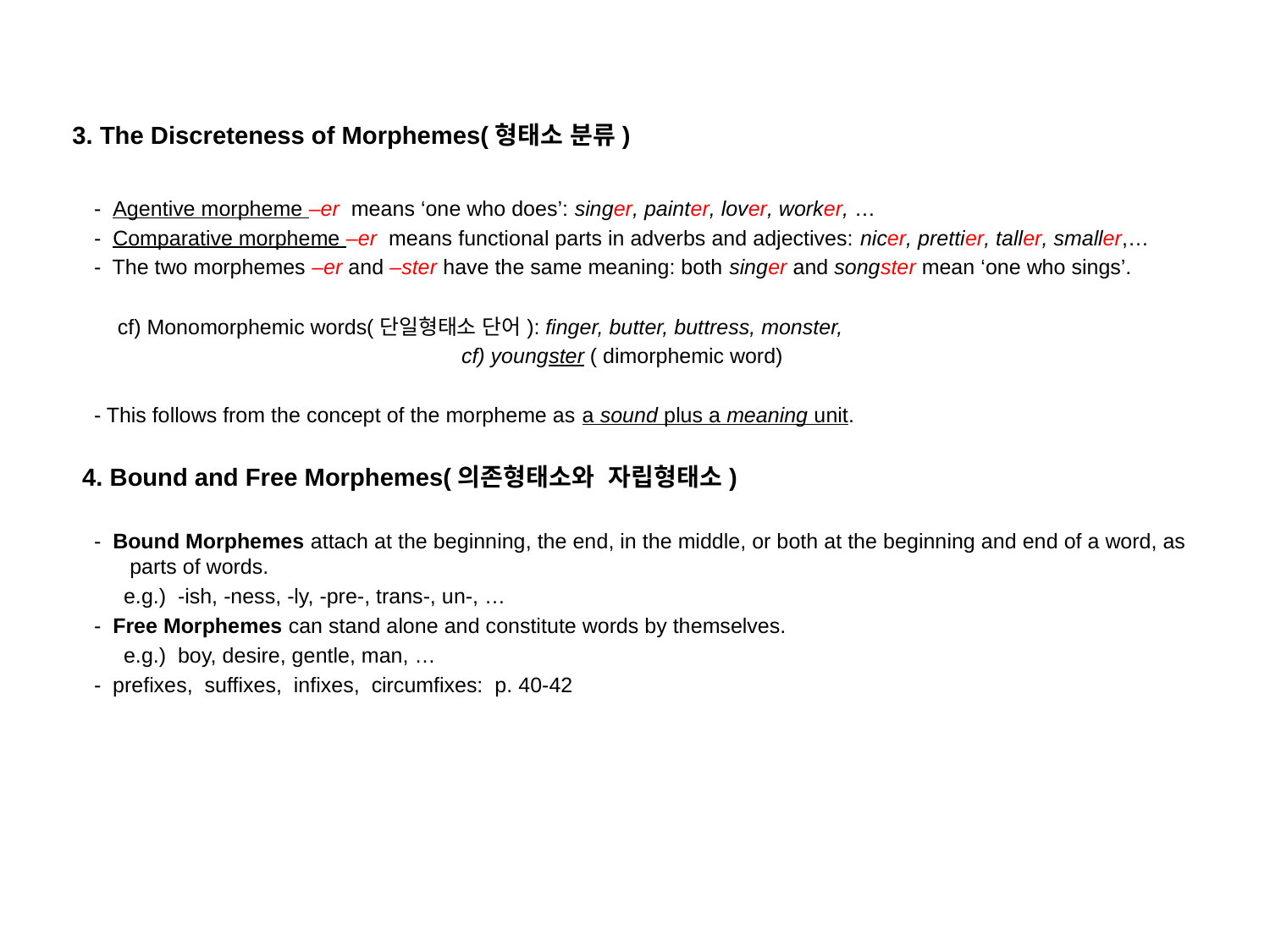

# 3. The Discreteness of Morphemes(형태소 분류)
  -  Agentive morpheme –er  means ‘one who does’: singer, painter, lover, worker, …
  -  Comparative morpheme –er  means functional parts in adverbs and adjectives: nicer, prettier, taller, smaller,…
  -  The two morphemes –er and –ster have the same meaning: both singer and songster mean ‘one who sings’.

      cf) Monomorphemic words(단일형태소 단어): finger, butter, buttress, monster,
                                                                cf) youngster ( dimorphemic word)

  - This follows from the concept of the morpheme as a sound plus a meaning unit.

4. Bound and Free Morphemes(의존형태소와  자립형태소)

  -  Bound Morphemes attach at the beginning, the end, in the middle, or both at the beginning and end of a word, as parts of words.
       e.g.)  -ish, -ness, -ly, -pre-, trans-, un-, …
  -  Free Morphemes can stand alone and constitute words by themselves.
       e.g.)  boy, desire, gentle, man, …
  -  prefixes,  suffixes,  infixes,  circumfixes:  p. 40-42